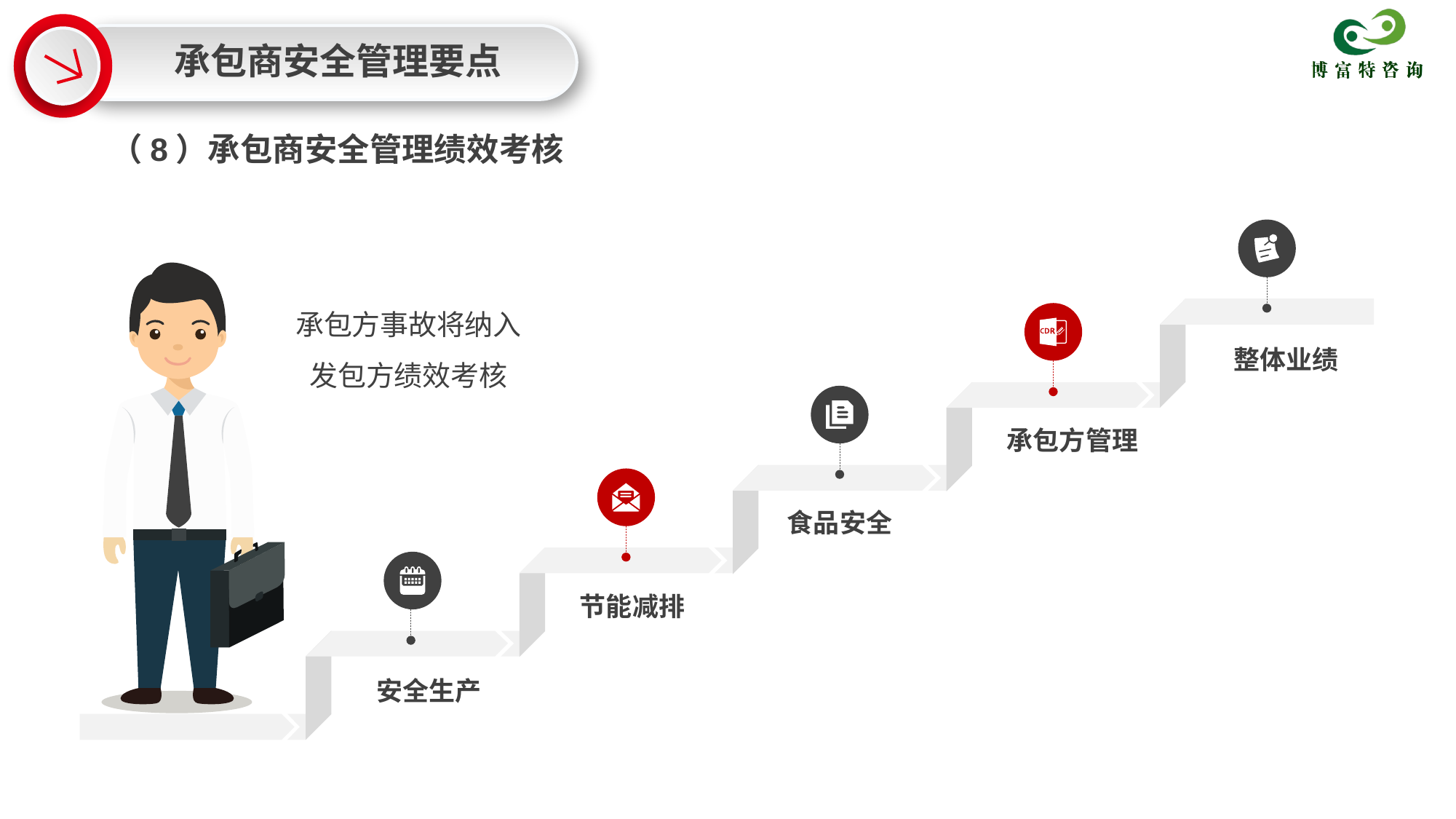

承包商安全管理要点
（8）承包商安全管理绩效考核

整体业绩

承包方管理

食品安全

节能减排

安全生产

承包方事故将纳入发包方绩效考核